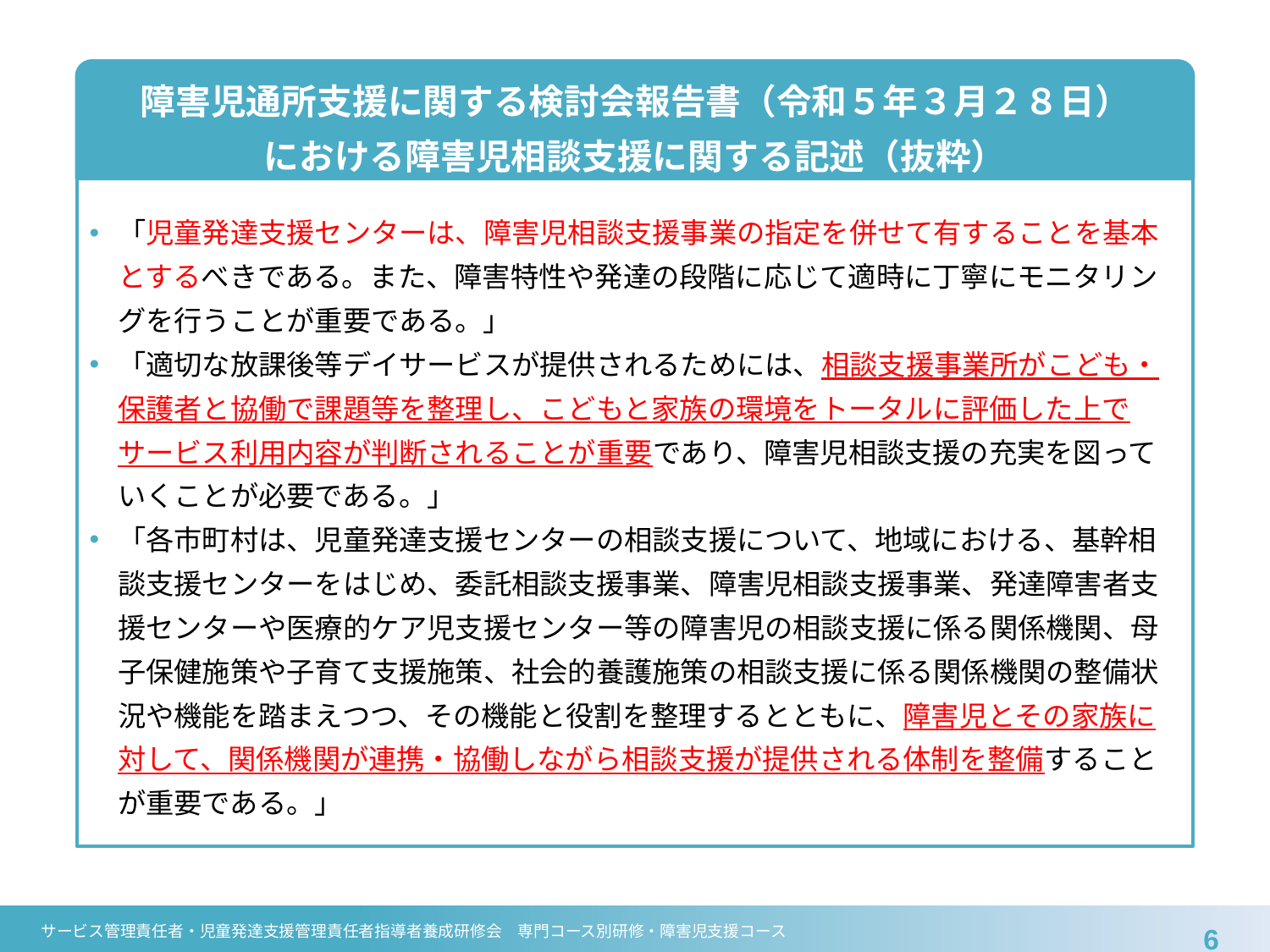

障害児通所支援に関する検討会報告書（令和５年３月２８日）
における障害児相談支援に関する記述（抜粋）
「児童発達支援センターは、障害児相談支援事業の指定を併せて有することを基本とするべきである。また、障害特性や発達の段階に応じて適時に丁寧にモニタリングを行うことが重要である。」
「適切な放課後等デイサービスが提供されるためには、相談支援事業所がこども・保護者と協働で課題等を整理し、こどもと家族の環境をトータルに評価した上でサービス利用内容が判断されることが重要であり、障害児相談支援の充実を図っていくことが必要である。」
「各市町村は、児童発達支援センターの相談支援について、地域における、基幹相談支援センターをはじめ、委託相談支援事業、障害児相談支援事業、発達障害者支援センターや医療的ケア児支援センター等の障害児の相談支援に係る関係機関、母子保健施策や子育て支援施策、社会的養護施策の相談支援に係る関係機関の整備状況や機能を踏まえつつ、その機能と役割を整理するとともに、障害児とその家族に対して、関係機関が連携・協働しながら相談支援が提供される体制を整備することが重要である。」